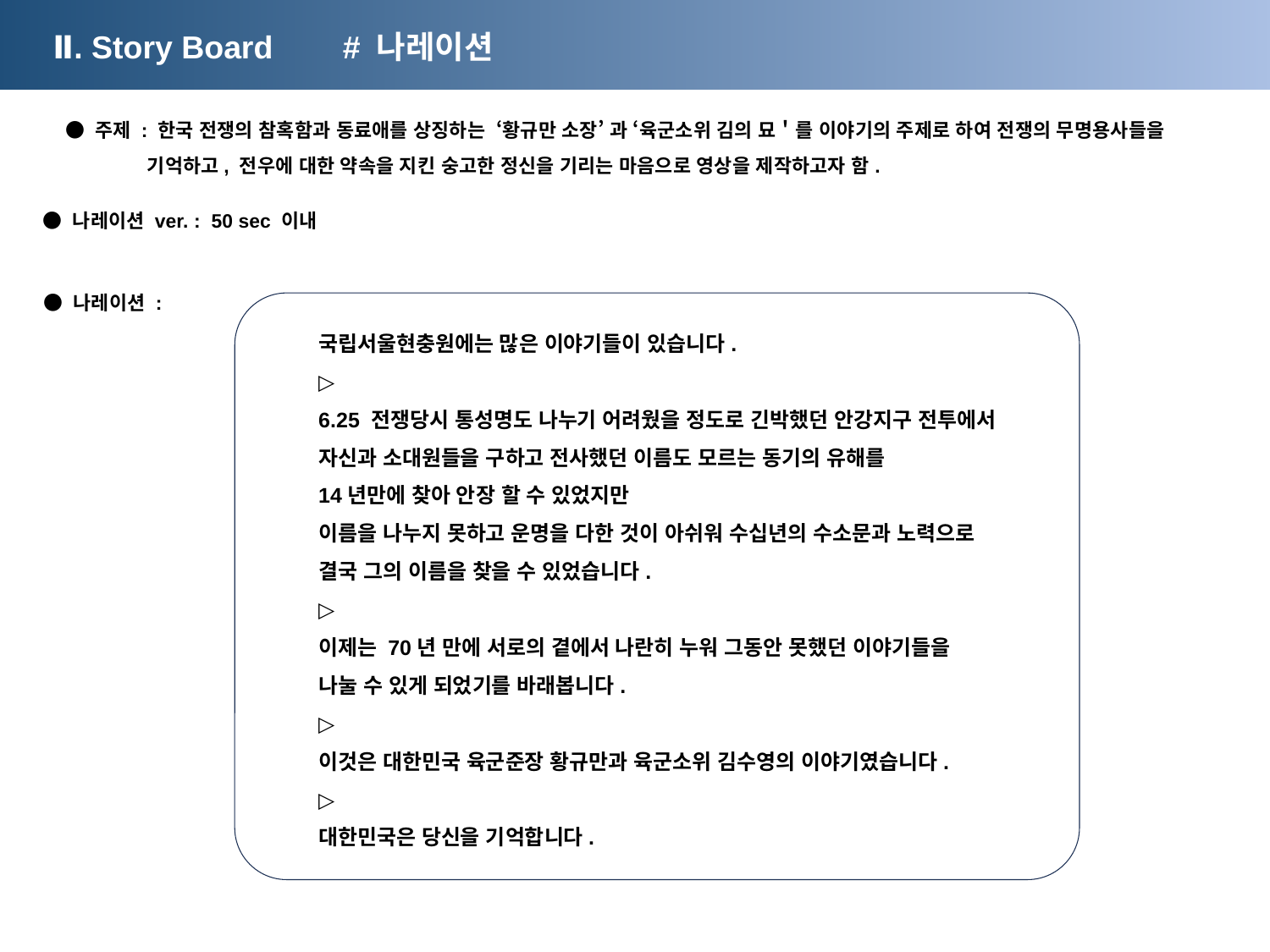

Ⅱ. Story Board
# 나레이션
● 주제 : 한국 전쟁의 참혹함과 동료애를 상징하는  ‘황규만 소장’ 과 ‘육군소위 김의 묘＇를 이야기의 주제로 하여 전쟁의 무명용사들을
              기억하고, 전우에 대한 약속을 지킨 숭고한 정신을 기리는 마음으로 영상을 제작하고자 함.
● 나레이션 ver. :  50 sec 이내
● 나레이션 :

국립서울현충원에는 많은 이야기들이 있습니다.
▷
6.25 전쟁당시 통성명도 나누기 어려웠을 정도로 긴박했던 안강지구 전투에서
자신과 소대원들을 구하고 전사했던 이름도 모르는 동기의 유해를
14년만에 찾아 안장 할 수 있었지만
이름을 나누지 못하고 운명을 다한 것이 아쉬워 수십년의 수소문과 노력으로
결국 그의 이름을 찾을 수 있었습니다.
▷
이제는 70년 만에 서로의 곁에서 나란히 누워 그동안 못했던 이야기들을
나눌 수 있게 되었기를 바래봅니다.
▷
이것은 대한민국 육군준장 황규만과 육군소위 김수영의 이야기였습니다.
▷
대한민국은 당신을 기억합니다.